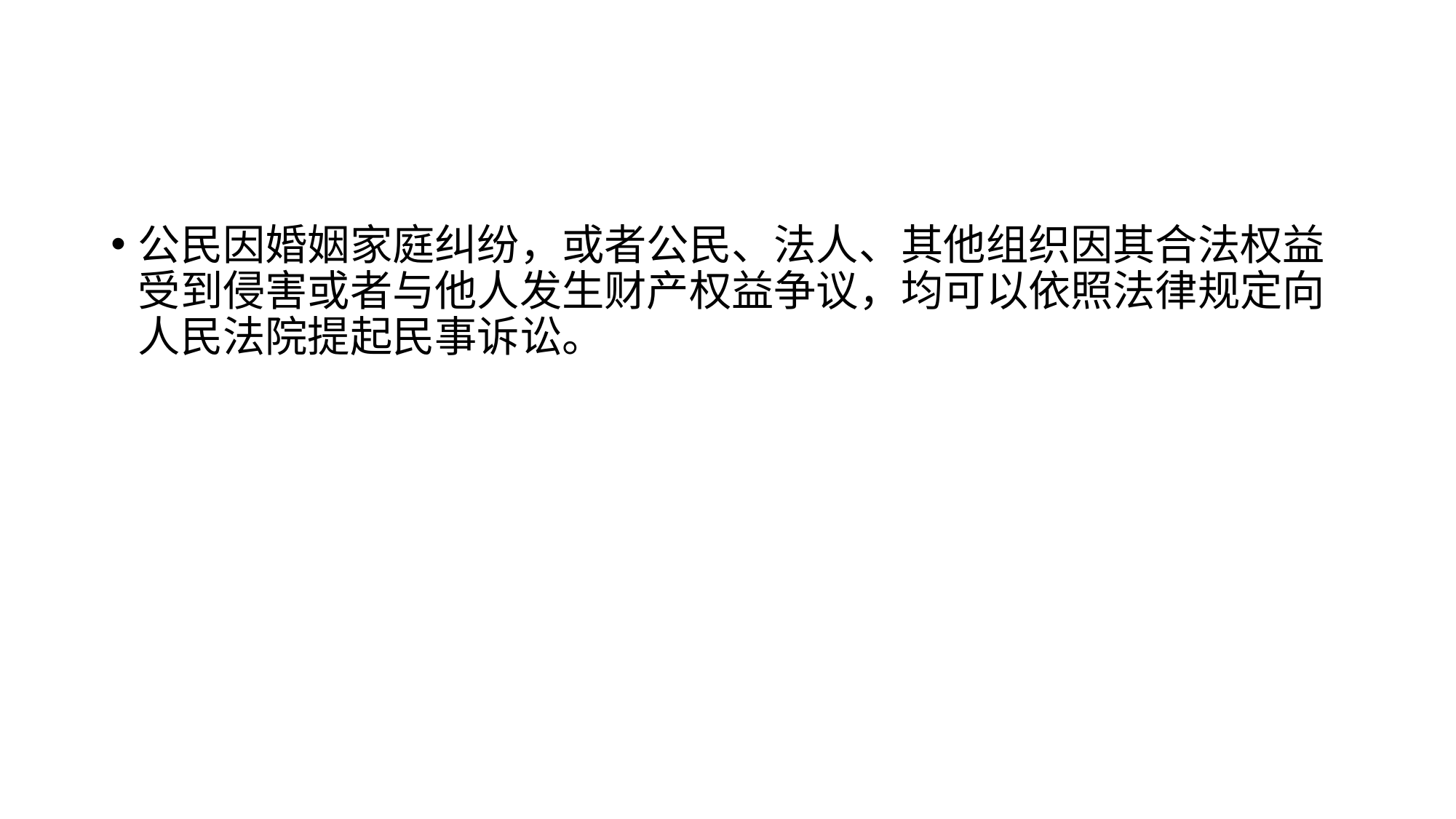

#
公民因婚姻家庭纠纷，或者公民、法人、其他组织因其合法权益受到侵害或者与他人发生财产权益争议，均可以依照法律规定向人民法院提起民事诉讼。